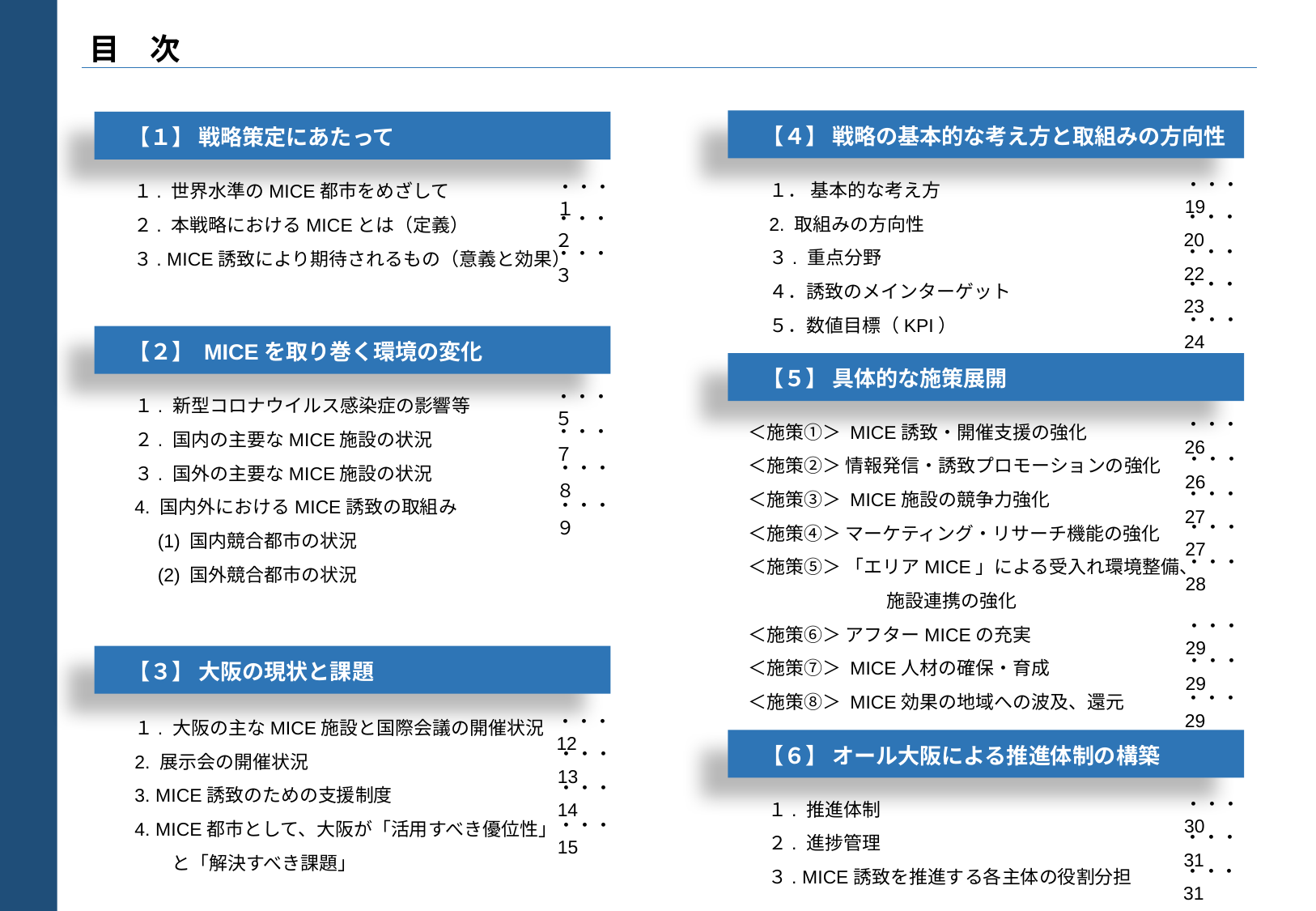

目　次
　【４】 戦略の基本的な考え方と取組みの方向性
　【１】 戦略策定にあたって
１． 基本的な考え方
2. 取組みの方向性
３. 重点分野
４．誘致のメインターゲット
５．数値目標（KPI）
１. 世界水準のMICE都市をめざして
２. 本戦略におけるMICEとは（定義）
３. MICE誘致により期待されるもの（意義と効果）
・・・　19
・・・　１
・・・　20
・・・　２
・・・　22
・・・　３
・・・　23
・・・　24
　【２】 MICEを取り巻く環境の変化
　【５】 具体的な施策展開
１. 新型コロナウイルス感染症の影響等
２. 国内の主要なMICE施設の状況
３. 国外の主要なMICE施設の状況
4. 国内外におけるMICE誘致の取組み
　(1) 国内競合都市の状況
　(2) 国外競合都市の状況
・・・　５
＜施策①＞ MICE誘致・開催支援の強化
＜施策②＞ 情報発信・誘致プロモーションの強化
＜施策③＞ MICE施設の競争力強化
＜施策④＞ マーケティング・リサーチ機能の強化
＜施策⑤＞ 「エリアMICE」による受入れ環境整備、
　　　　　　　  施設連携の強化
＜施策⑥＞ アフターMICEの充実
＜施策⑦＞ MICE人材の確保・育成
＜施策⑧＞ MICE効果の地域への波及、還元
・・・　26
・・・　７
・・・　26
・・・　８
・・・　27
・・・　９
・・・　27
・・・　28
・・・　29
・・・　29
　【３】 大阪の現状と課題
・・・　29
１. 大阪の主なMICE施設と国際会議の開催状況
2. 展示会の開催状況
3. MICE誘致のための支援制度
4. MICE都市として、大阪が「活用すべき優位性」
　　と「解決すべき課題」
・・・　12
　【６】 オール大阪による推進体制の構築
・・・　13
・・・　14
１. 推進体制
２. 進捗管理
３. MICE誘致を推進する各主体の役割分担
・・・　30
・・・　15
・・・　31
・・・　31